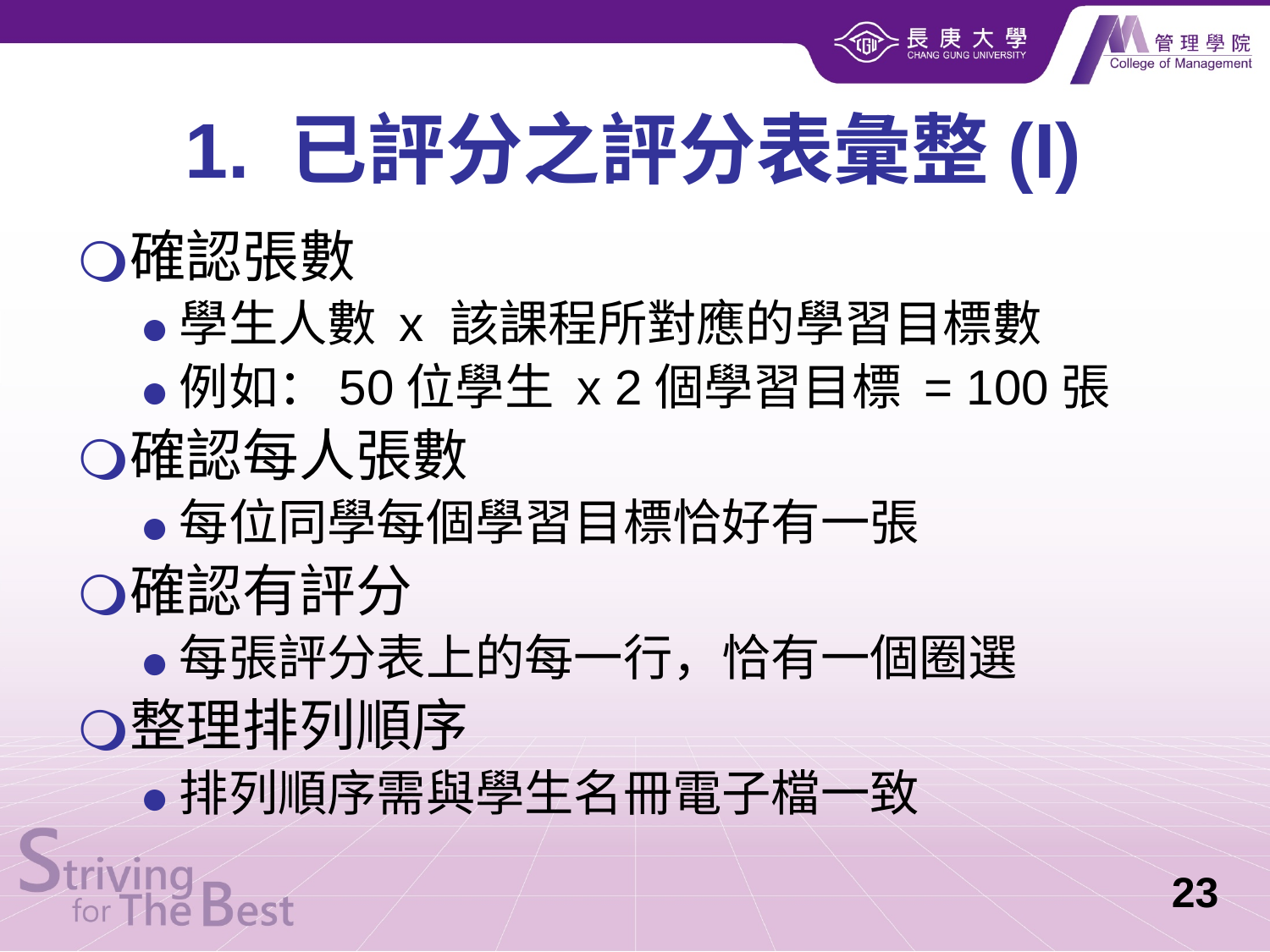

1. 已評分之評分表彙整(I)
確認張數
學生人數 x 該課程所對應的學習目標數
例如：50位學生 x 2個學習目標 = 100張
確認每人張數
每位同學每個學習目標恰好有一張
確認有評分
每張評分表上的每一行，恰有一個圈選
整理排列順序
排列順序需與學生名冊電子檔一致
23